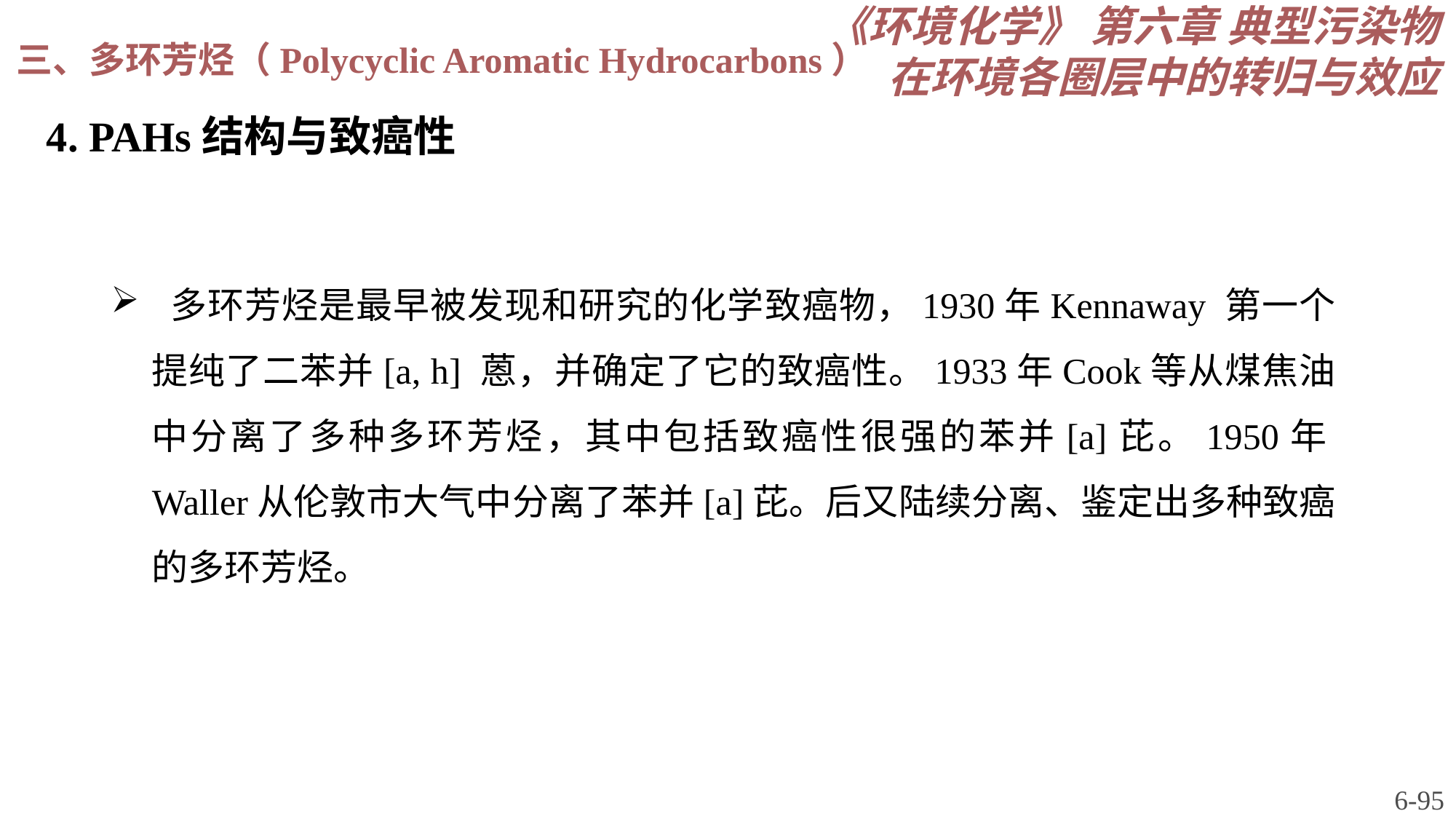

《环境化学》 第六章 典型污染物在环境各圈层中的转归与效应
三、多环芳烃（Polycyclic Aromatic Hydrocarbons）
4. PAHs结构与致癌性

 多环芳烃是最早被发现和研究的化学致癌物，1930年Kennaway 第一个提纯了二苯并[a, h] 蒽，并确定了它的致癌性。1933年Cook等从煤焦油中分离了多种多环芳烃，其中包括致癌性很强的苯并[a]芘。1950年Waller从伦敦市大气中分离了苯并[a]芘。后又陆续分离、鉴定出多种致癌的多环芳烃。
6-95